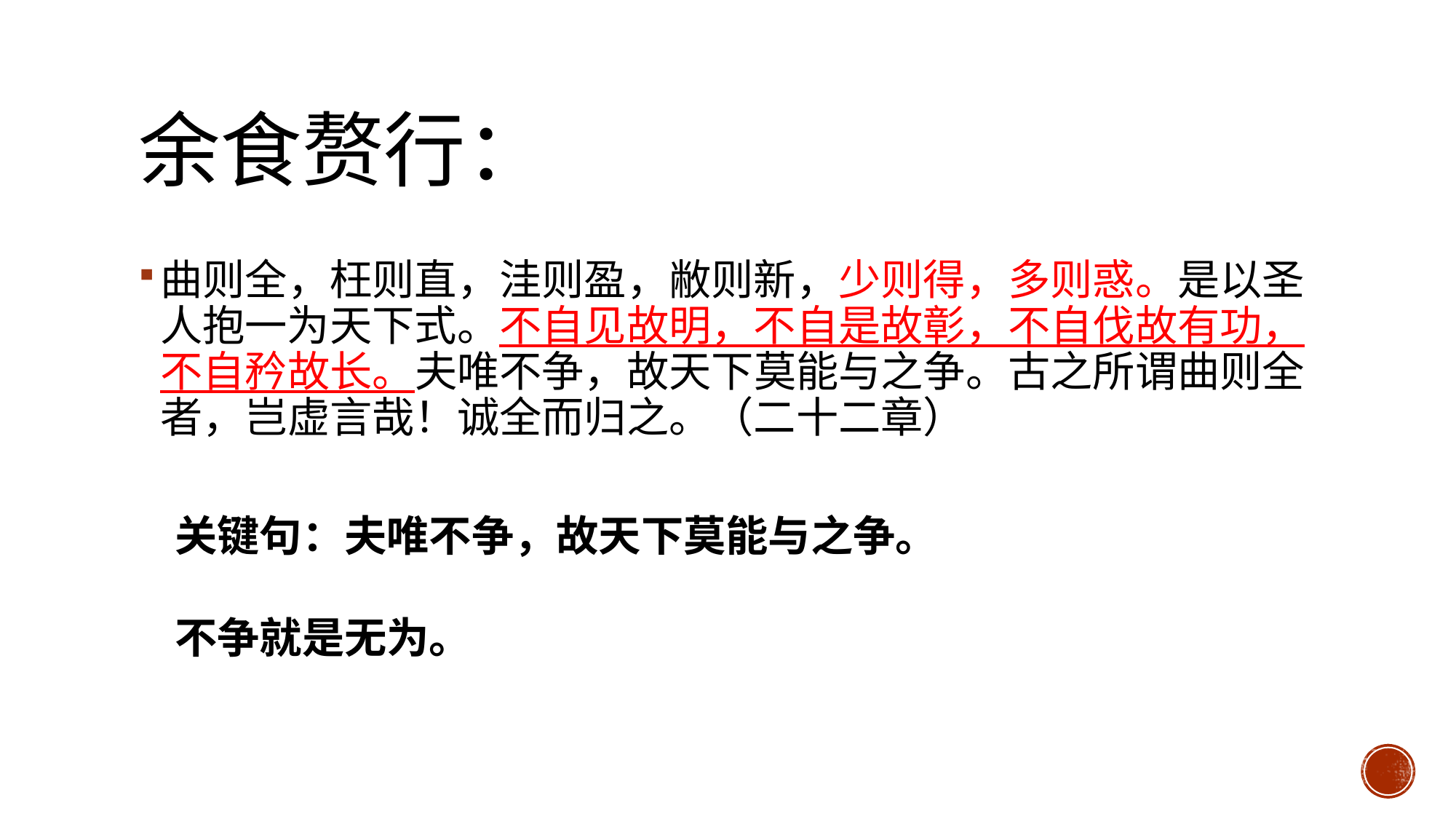

# 余食赘行：
曲则全，枉则直，洼则盈，敝则新，少则得，多则惑。是以圣人抱一为天下式。不自见故明，不自是故彰，不自伐故有功，不自矜故长。夫唯不争，故天下莫能与之争。古之所谓曲则全者，岂虚言哉！诚全而归之。（二十二章）

关键句：夫唯不争，故天下莫能与之争。

不争就是无为。